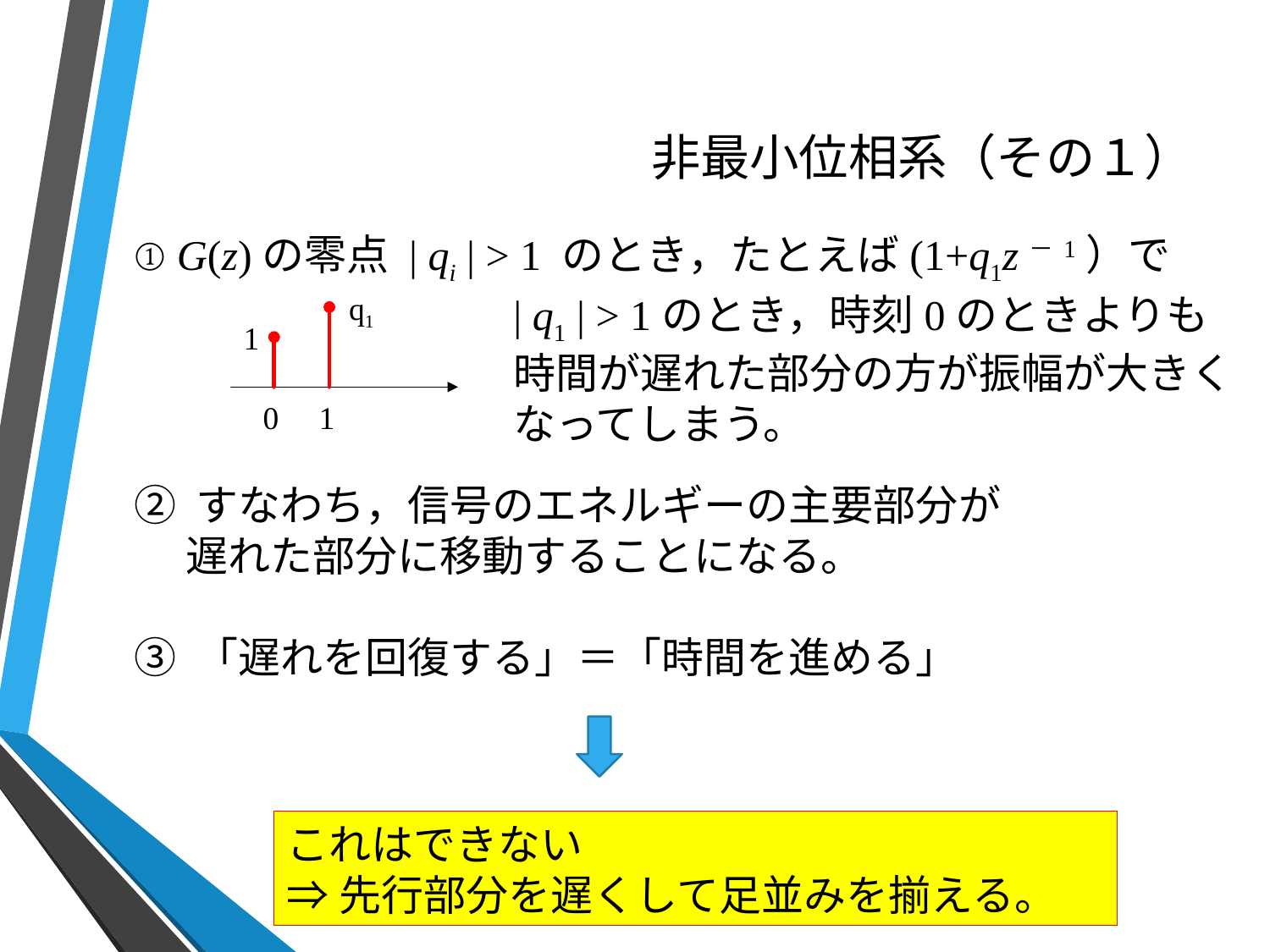

# 非最小位相系（その１）
① G(z)の零点 | qi | > 1 のとき，たとえば(1+q1z－1）で
q1
| q1 | > 1のとき，時刻0のときよりも
時間が遅れた部分の方が振幅が大きく
なってしまう。
1
0
1
② すなわち，信号のエネルギーの主要部分が
　 遅れた部分に移動することになる。

③ 「遅れを回復する」＝「時間を進める」

これはできない
⇒先行部分を遅くして足並みを揃える。